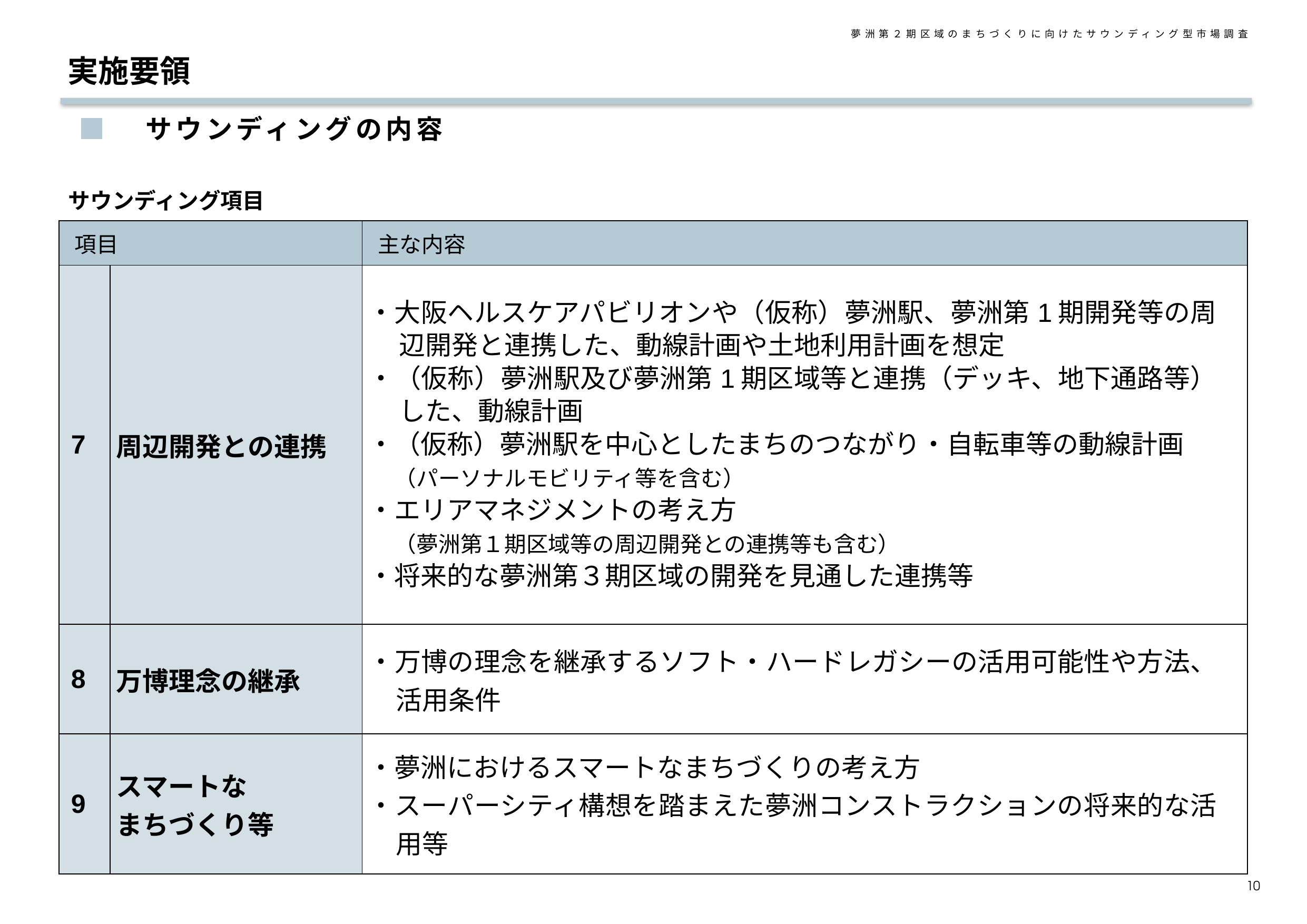

夢洲第２期区域のまちづくりに向けたサウンディング型市場調査
実施要領

■　サウンディングの内容
サウンディング項目
| 項目 |  | 主な内容 |
| --- | --- | --- |
| 7 | 周辺開発との連携 | ・大阪ヘルスケアパビリオンや（仮称）夢洲駅、夢洲第1期開発等の周辺開発と連携した、動線計画や土地利用計画を想定 ・（仮称）夢洲駅及び夢洲第1期区域等と連携（デッキ、地下通路等）した、動線計画 ・（仮称）夢洲駅を中心としたまちのつながり・自転車等の動線計画 　（パーソナルモビリティ等を含む） ・エリアマネジメントの考え方 　（夢洲第１期区域等の周辺開発との連携等も含む） ・将来的な夢洲第３期区域の開発を見通した連携等 |
| 8 | 万博理念の継承 | ・万博の理念を継承するソフト・ハードレガシーの活用可能性や方法、活用条件 |
| 9 | スマートな まちづくり等 | ・夢洲におけるスマートなまちづくりの考え方 ・スーパーシティ構想を踏まえた夢洲コンストラクションの将来的な活用等 |
10